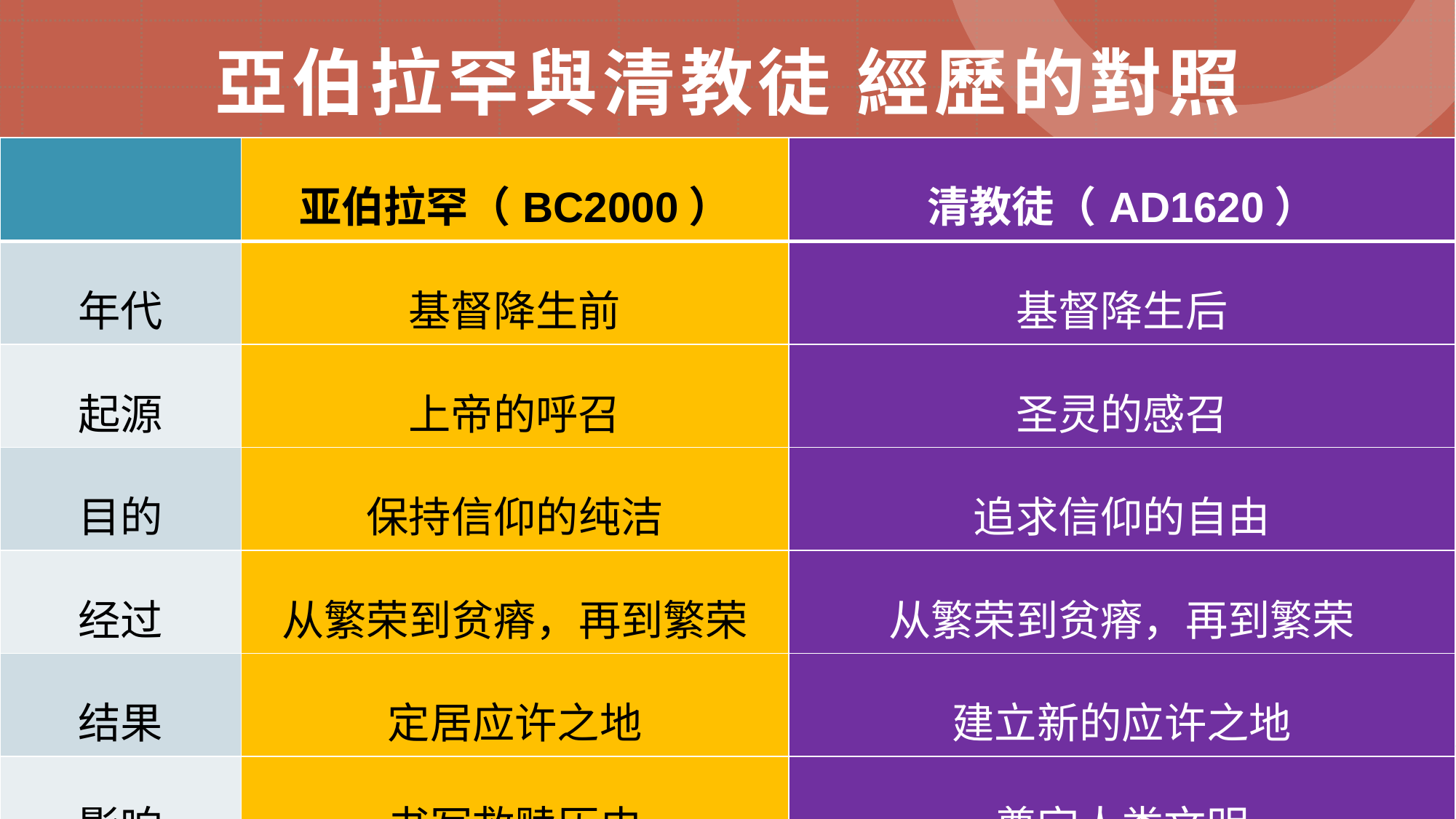

# 亞伯拉罕與清教徒 經歷的對照
|  | 亚伯拉罕（BC2000） | 清教徒（AD1620） |
| --- | --- | --- |
| 年代 | 基督降生前 | 基督降生后 |
| 起源 | 上帝的呼召 | 圣灵的感召 |
| 目的 | 保持信仰的纯洁 | 追求信仰的自由 |
| 经过 | 从繁荣到贫瘠，再到繁荣 | 从繁荣到贫瘠，再到繁荣 |
| 结果 | 定居应许之地 | 建立新的应许之地 |
| 影响 | 书写救赎历史 | 奠定人类文明 |
| 与我的关系 | 成为亚伯拉罕的信心后裔 | 传承清教徒的信仰和精神 |